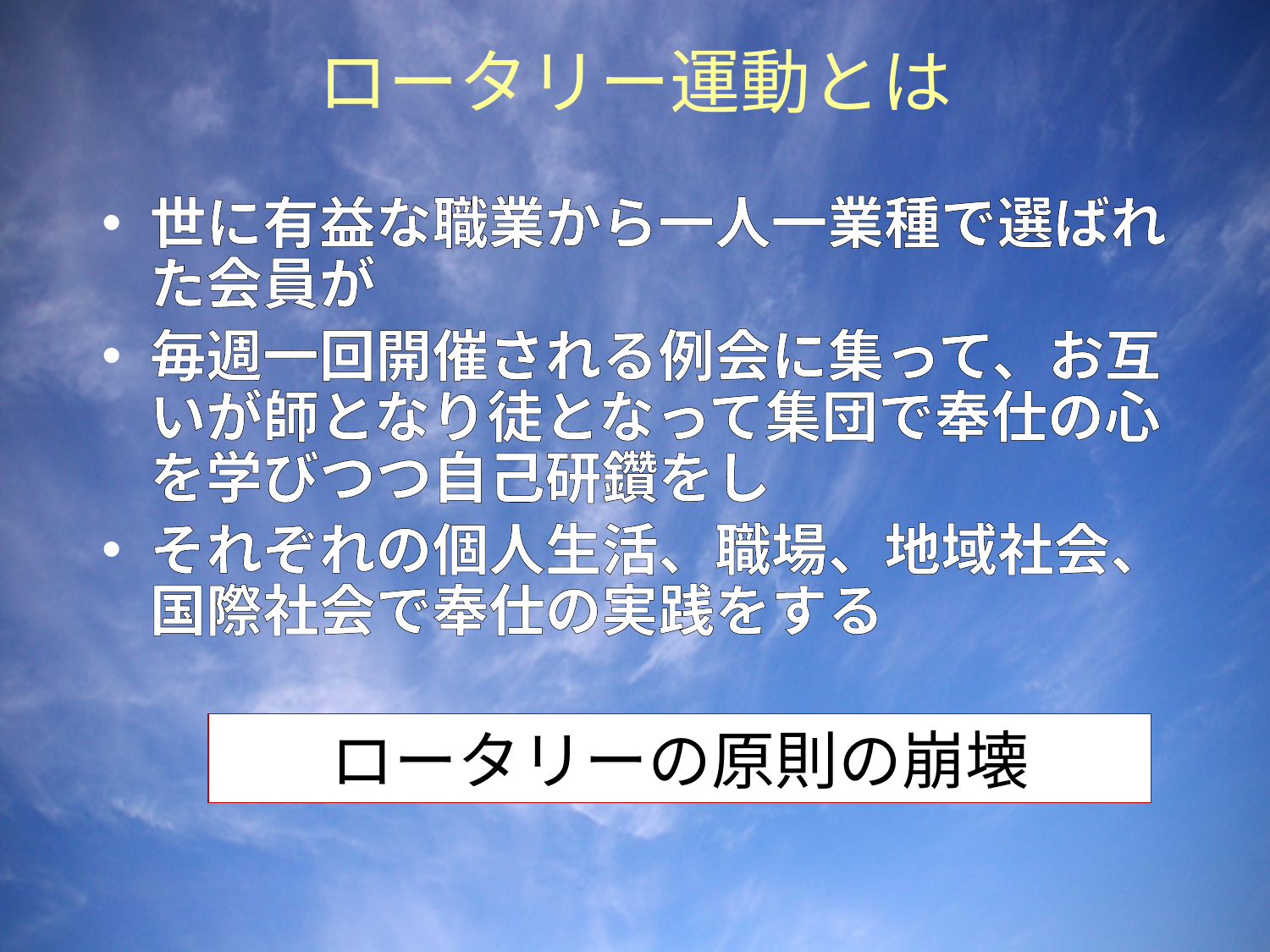

# ロータリー運動とは
世に有益な職業から一人一業種で選ばれた会員が
毎週一回開催される例会に集って、お互いが師となり徒となって集団で奉仕の心を学びつつ自己研鑽をし
それぞれの個人生活、職場、地域社会、国際社会で奉仕の実践をする
ロータリーの原則の崩壊